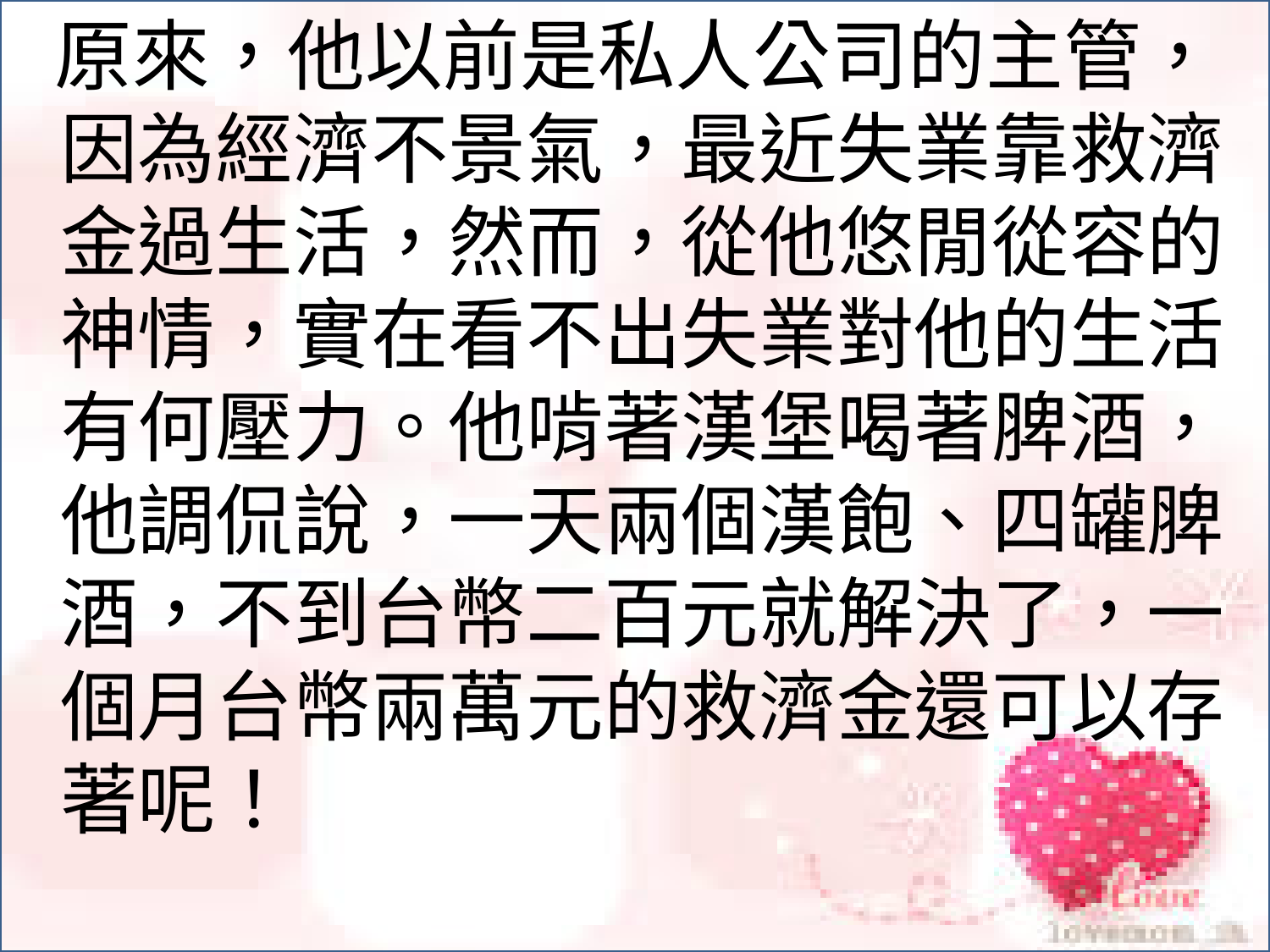

原來，他以前是私人公司的主管，因為經濟不景氣，最近失業靠救濟金過生活，然而，從他悠閒從容的神情，實在看不出失業對他的生活有何壓力。他啃著漢堡喝著脾酒，他調侃說，一天兩個漢飽、四罐脾酒，不到台幣二百元就解決了，一個月台幣兩萬元的救濟金還可以存著呢！